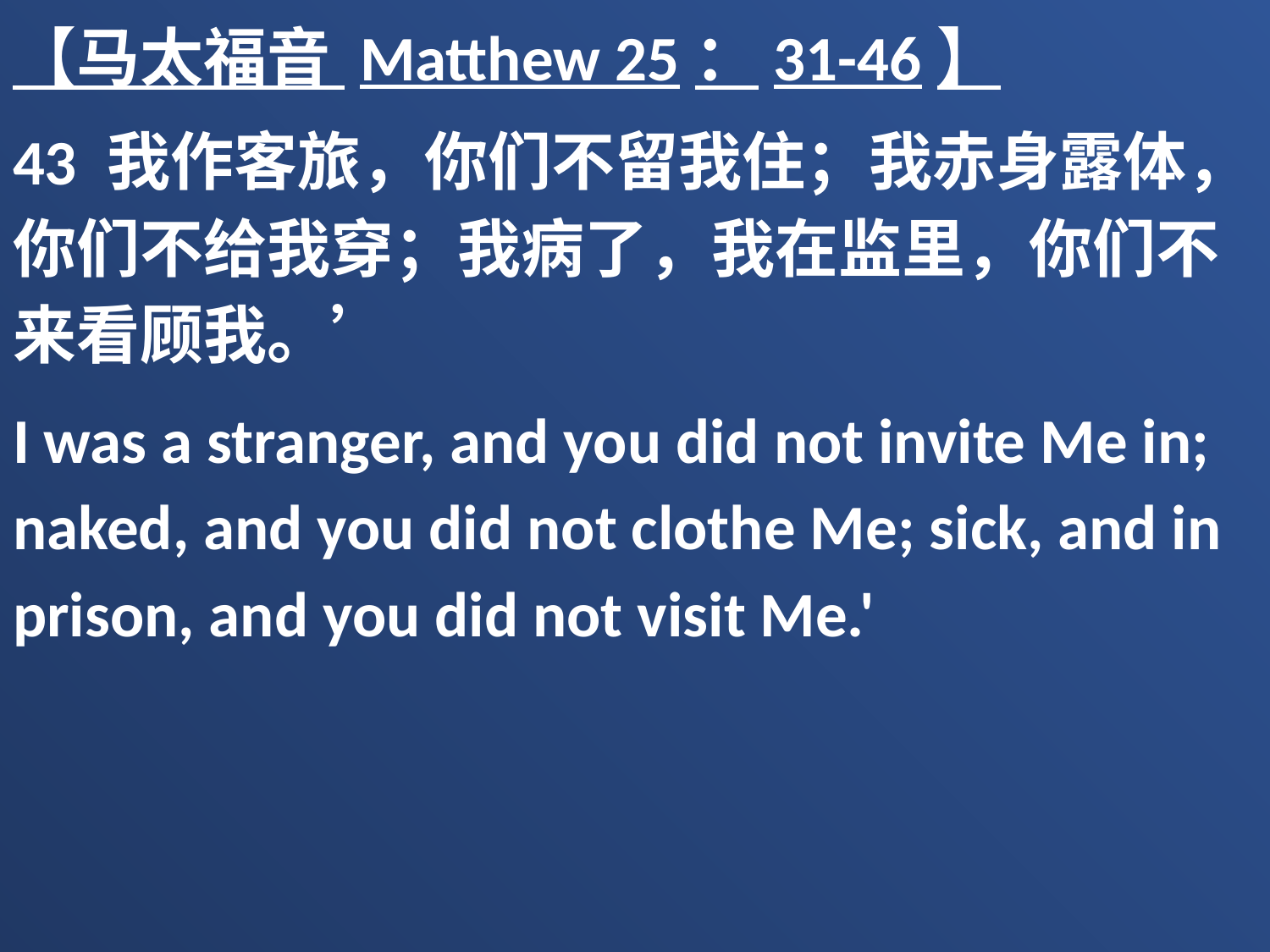

【马太福音 Matthew 25：31-46】
43 我作客旅，你们不留我住；我赤身露体，你们不给我穿；我病了，我在监里，你们不来看顾我。’
I was a stranger, and you did not invite Me in; naked, and you did not clothe Me; sick, and in prison, and you did not visit Me.'